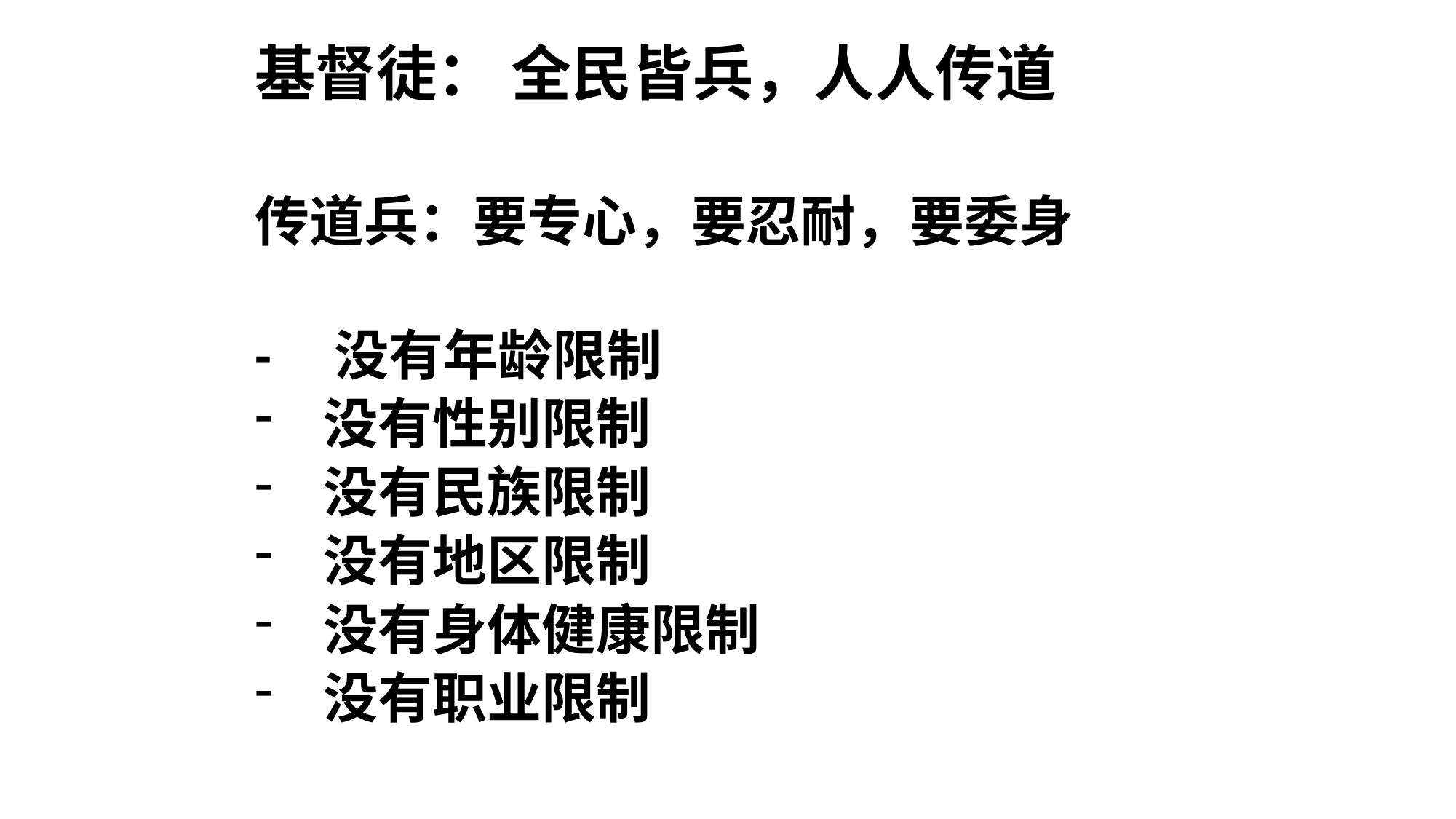

基督徒： 全民皆兵，人人传道

传道兵：要专心，要忍耐，要委身
-    没有年龄限制
没有性别限制
没有民族限制
没有地区限制
没有身体健康限制
没有职业限制